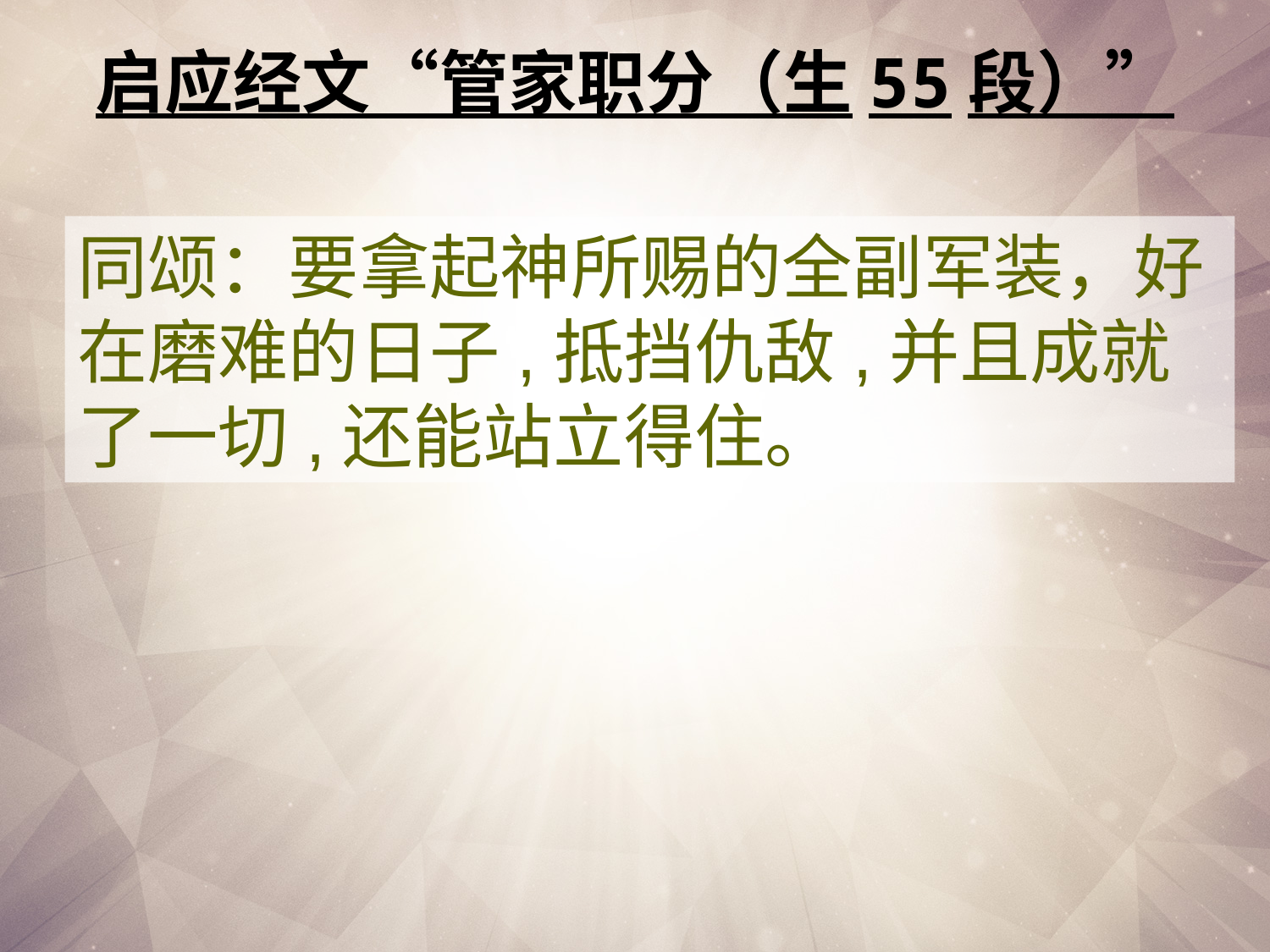

# 启应经文“管家职分（生55段）”
同颂：要拿起神所赐的全副军装，好在磨难的日子,抵挡仇敌,并且成就了一切,还能站立得住。